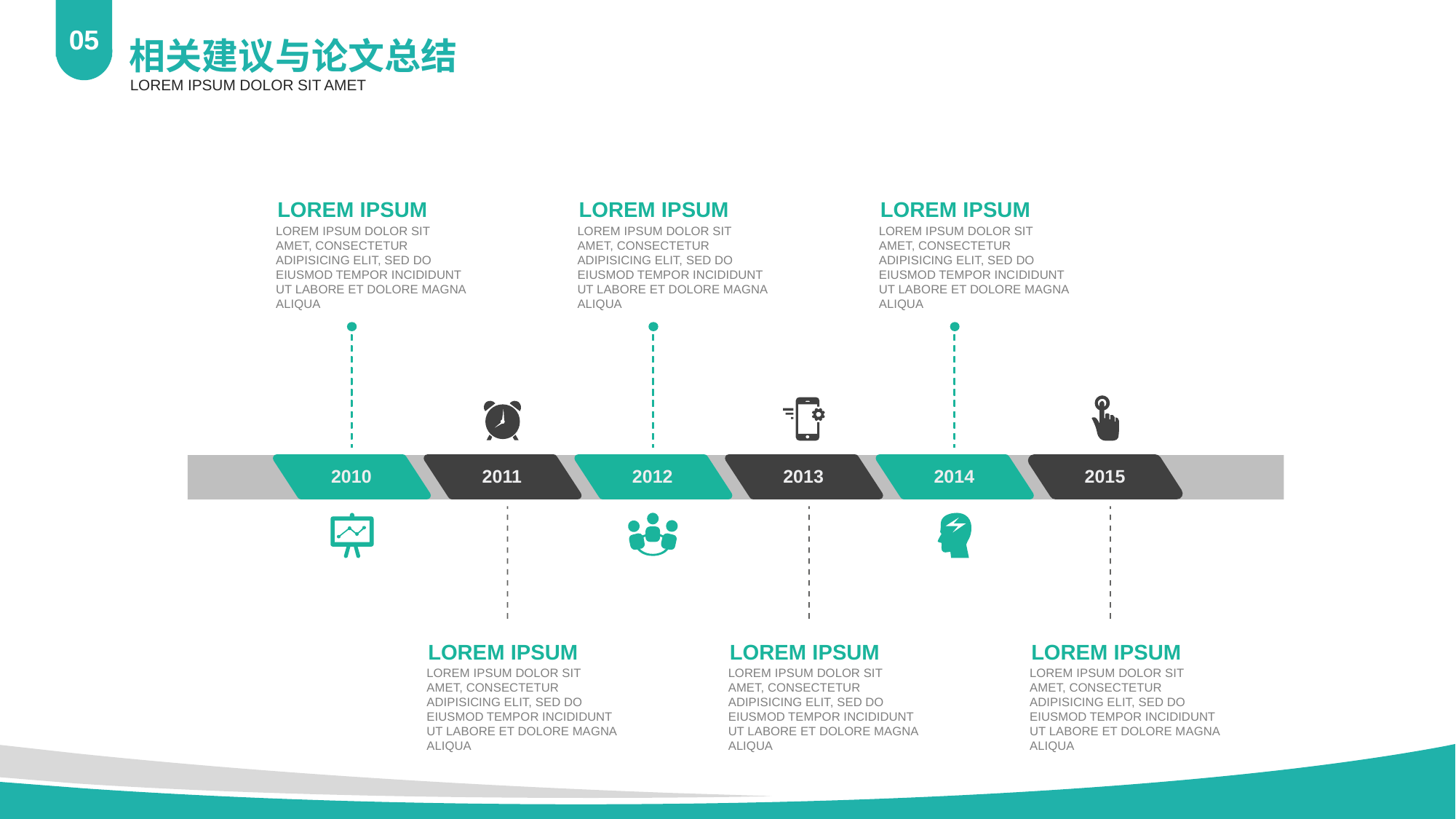

05
相关建议与论文总结
LOREM IPSUM DOLOR SIT AMET
LOREM IPSUM
LOREM IPSUM
LOREM IPSUM
LOREM IPSUM DOLOR SIT AMET, CONSECTETUR ADIPISICING ELIT, SED DO EIUSMOD TEMPOR INCIDIDUNT UT LABORE ET DOLORE MAGNA ALIQUA
LOREM IPSUM DOLOR SIT AMET, CONSECTETUR ADIPISICING ELIT, SED DO EIUSMOD TEMPOR INCIDIDUNT UT LABORE ET DOLORE MAGNA ALIQUA
LOREM IPSUM DOLOR SIT AMET, CONSECTETUR ADIPISICING ELIT, SED DO EIUSMOD TEMPOR INCIDIDUNT UT LABORE ET DOLORE MAGNA ALIQUA

2010
2011
2012
2013
2014
2015

LOREM IPSUM
LOREM IPSUM
LOREM IPSUM
LOREM IPSUM DOLOR SIT AMET, CONSECTETUR ADIPISICING ELIT, SED DO EIUSMOD TEMPOR INCIDIDUNT UT LABORE ET DOLORE MAGNA ALIQUA
LOREM IPSUM DOLOR SIT AMET, CONSECTETUR ADIPISICING ELIT, SED DO EIUSMOD TEMPOR INCIDIDUNT UT LABORE ET DOLORE MAGNA ALIQUA
LOREM IPSUM DOLOR SIT AMET, CONSECTETUR ADIPISICING ELIT, SED DO EIUSMOD TEMPOR INCIDIDUNT UT LABORE ET DOLORE MAGNA ALIQUA